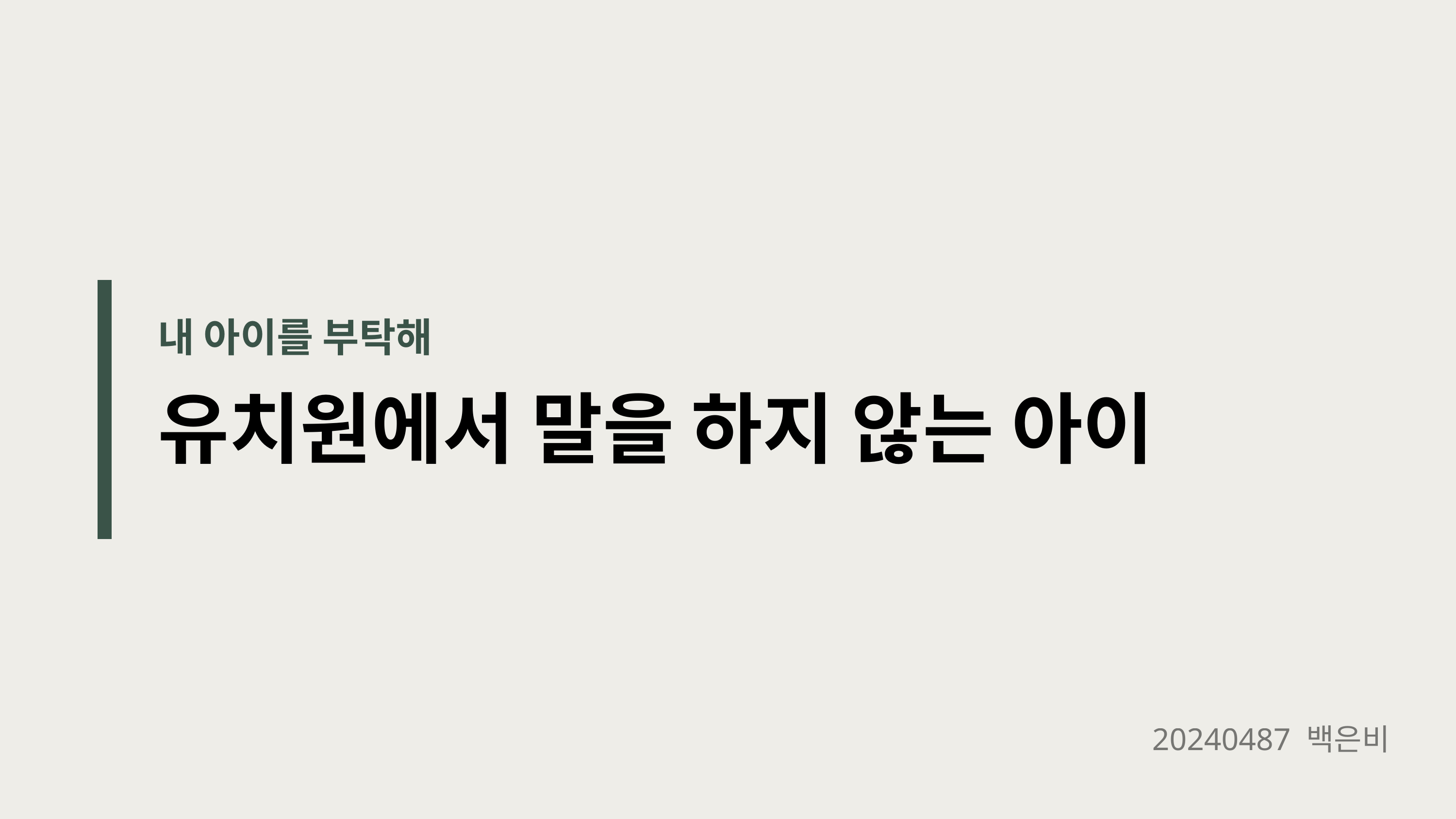

내 아이를 부탁해
유치원에서 말을 하지 않는 아이
20240487 백은비